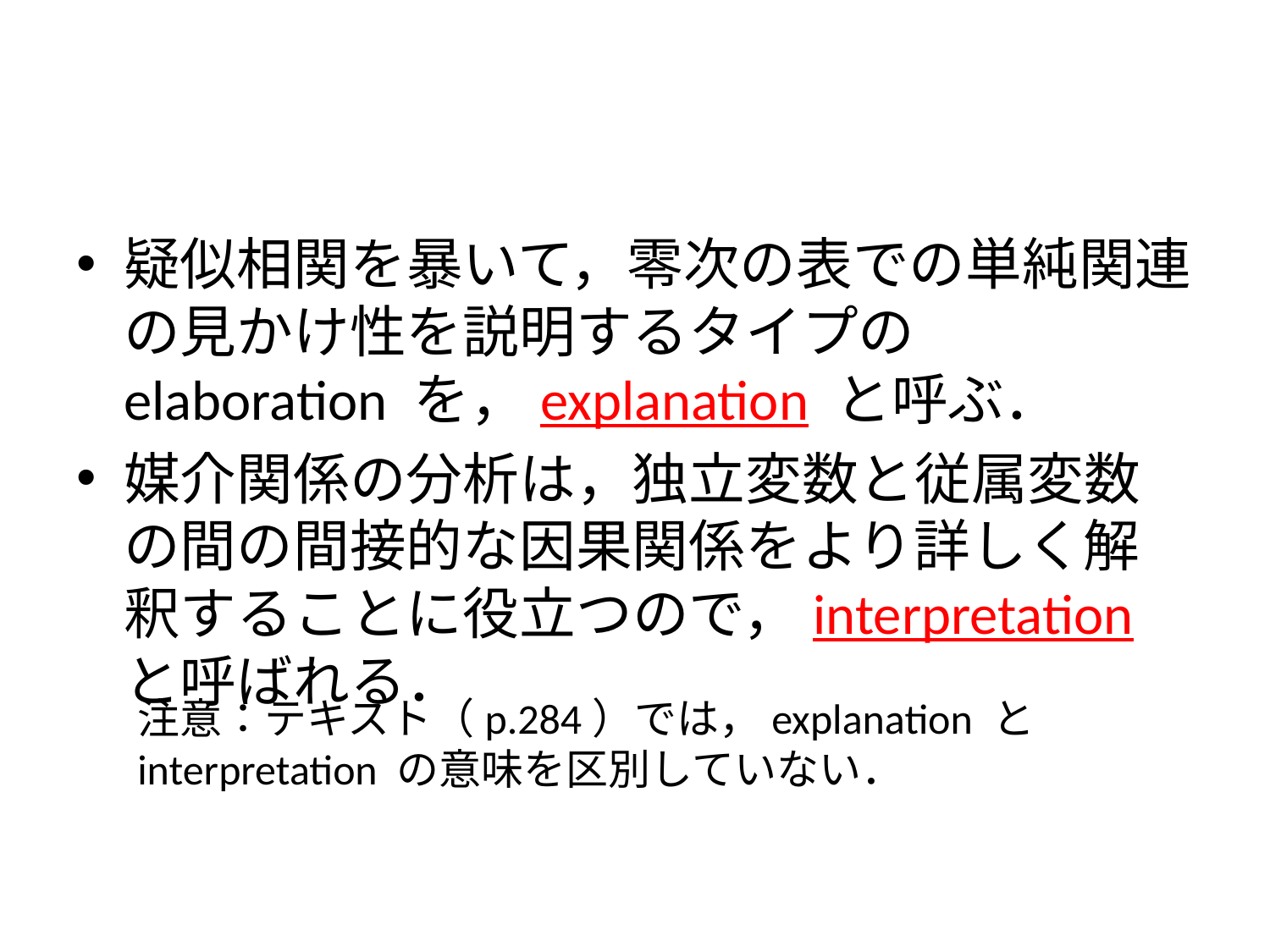

#
疑似相関を暴いて，零次の表での単純関連の見かけ性を説明するタイプの elaboration を，explanation と呼ぶ．
媒介関係の分析は，独立変数と従属変数の間の間接的な因果関係をより詳しく解釈することに役立つので，interpretation と呼ばれる．
注意：テキスト（p.284）では，explanation と interpretation の意味を区別していない．